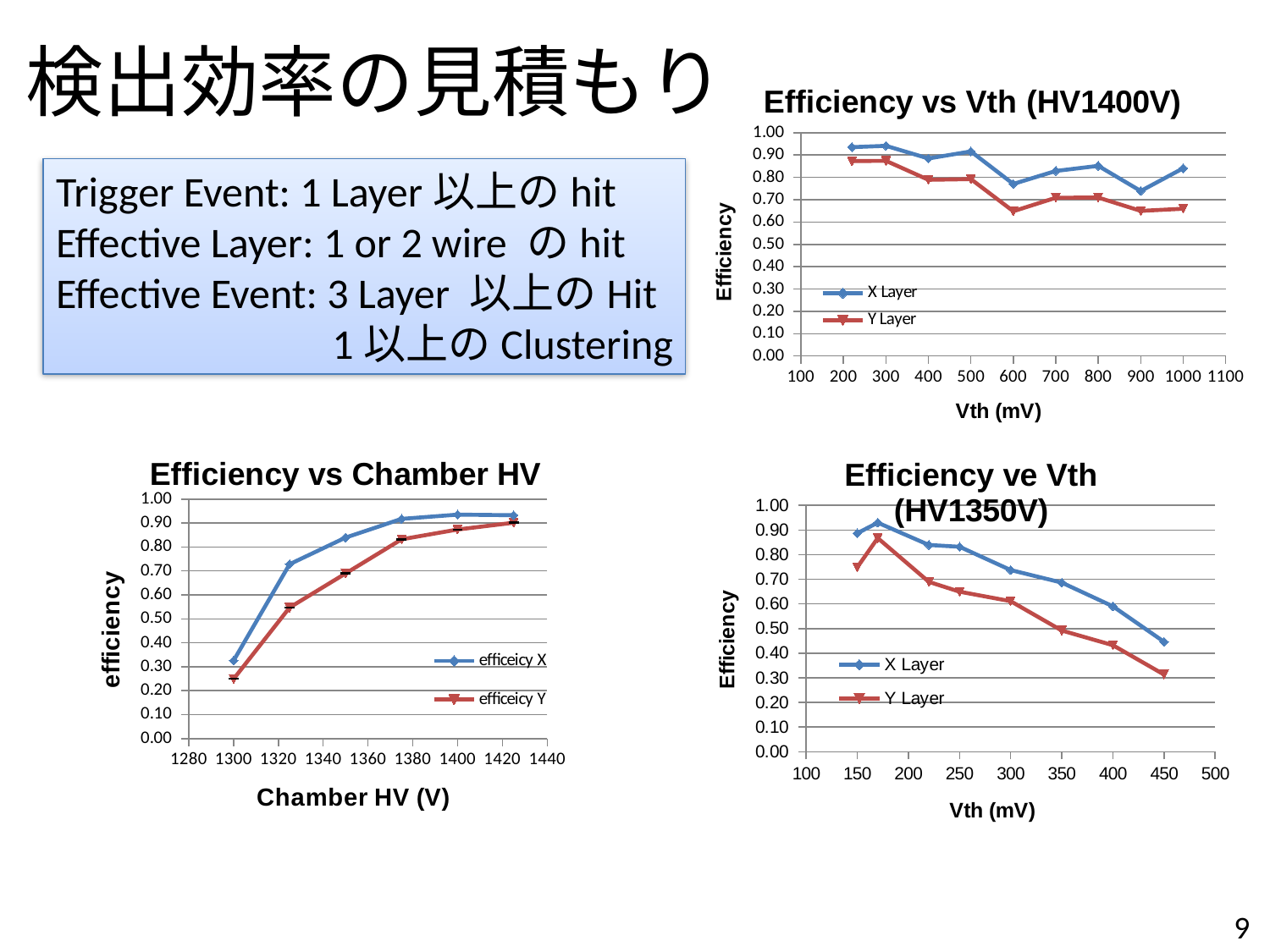

検出効率の見積もり

### Chart: Efficiency vs Vth (HV1400V)

| Category |  |  |
|---|---|---|
Trigger Event: 1 Layer以上のhit
Effective Layer: 1 or 2 wire のhit
Effective Event: 3 Layer 以上のHit
                             1以上のClustering

### Chart: Efficiency vs Chamber HV

| Category | efficeicy X | efficeicy Y |
|---|---|---|

### Chart: Efficiency ve Vth (HV1350V)

| Category |  |  |
|---|---|---|
9